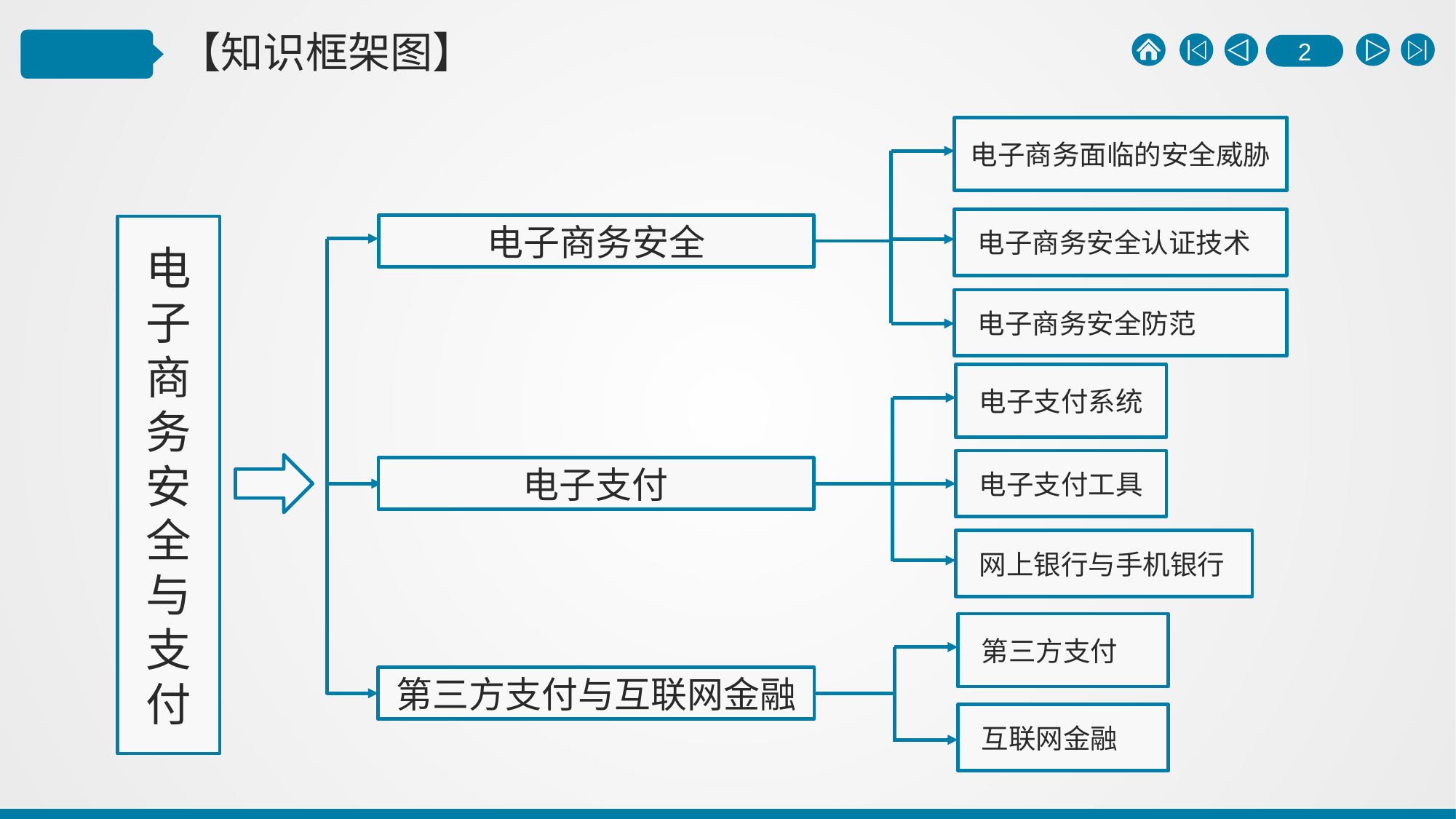

电子商务面临的安全威胁
 电子商务安全认证技术
电子商务安全
电子商务安全
与支付
 电子商务安全防范
 电子支付系统
 电子支付工具

电子支付
 网上银行与手机银行
 第三方支付
第三方支付与互联网金融
 互联网金融